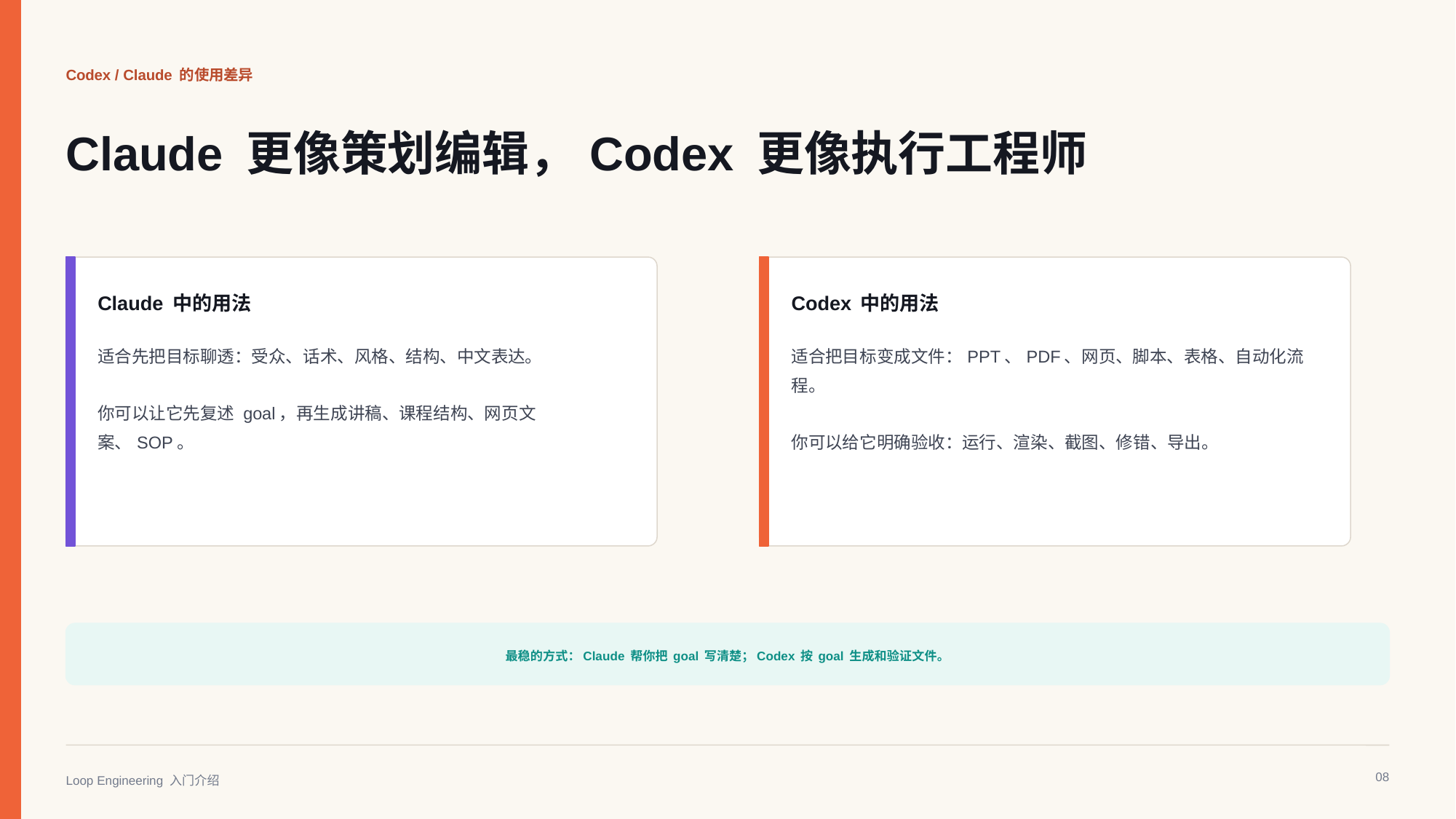

Codex / Claude 的使用差异
Claude 更像策划编辑，Codex 更像执行工程师

Claude 中的用法
Codex 中的用法
适合先把目标聊透：受众、话术、风格、结构、中文表达。

你可以让它先复述 goal，再生成讲稿、课程结构、网页文案、SOP。
适合把目标变成文件：PPT、PDF、网页、脚本、表格、自动化流程。

你可以给它明确验收：运行、渲染、截图、修错、导出。

最稳的方式：Claude 帮你把 goal 写清楚；Codex 按 goal 生成和验证文件。

Loop Engineering 入门介绍
08